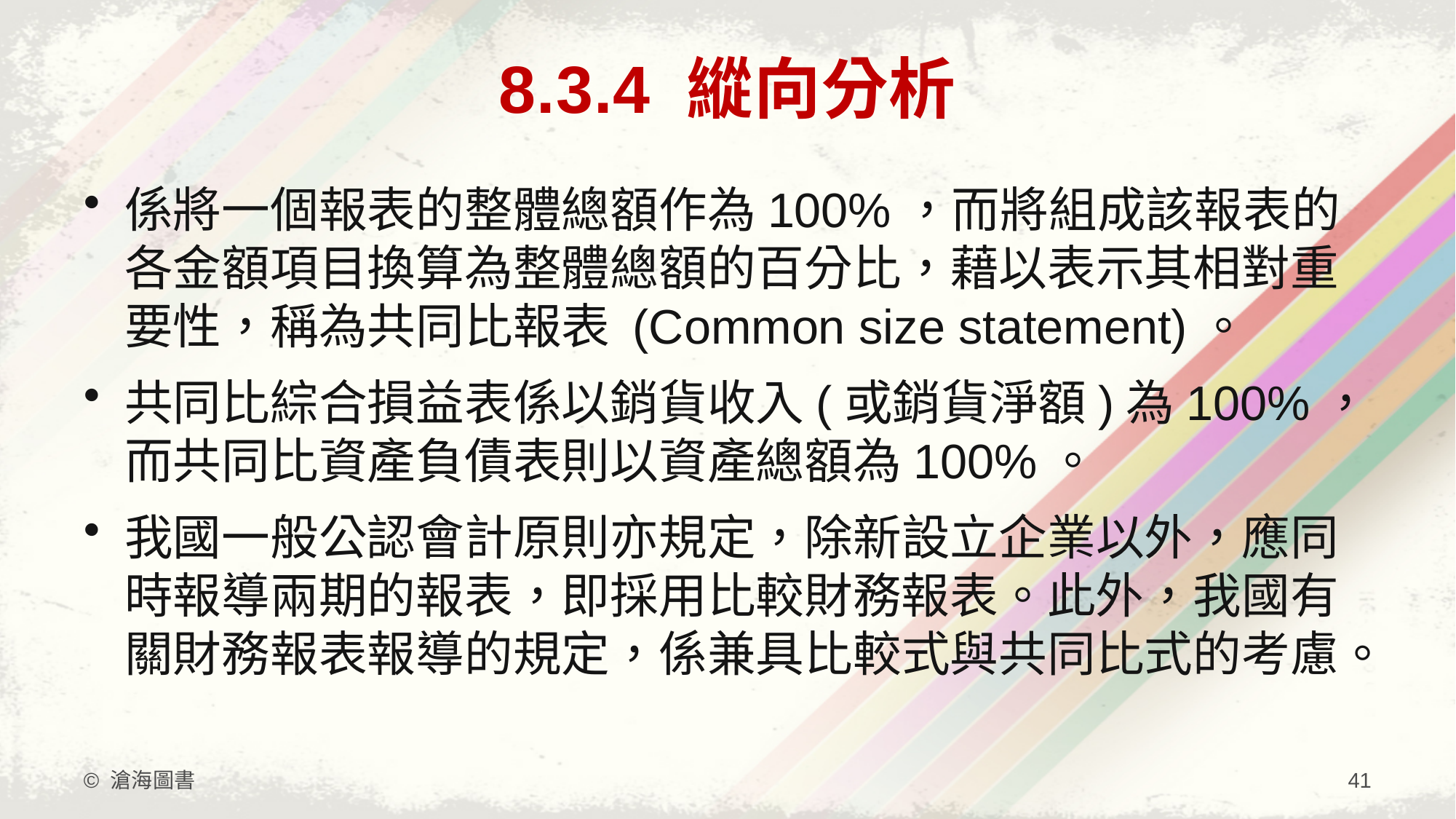

# 8.3.4 縱向分析
係將一個報表的整體總額作為100%，而將組成該報表的各金額項目換算為整體總額的百分比，藉以表示其相對重要性，稱為共同比報表 (Common size statement)。
共同比綜合損益表係以銷貨收入(或銷貨淨額)為100%，而共同比資產負債表則以資產總額為100%。
我國一般公認會計原則亦規定，除新設立企業以外，應同時報導兩期的報表，即採用比較財務報表。此外，我國有關財務報表報導的規定，係兼具比較式與共同比式的考慮。

© 滄海圖書
41